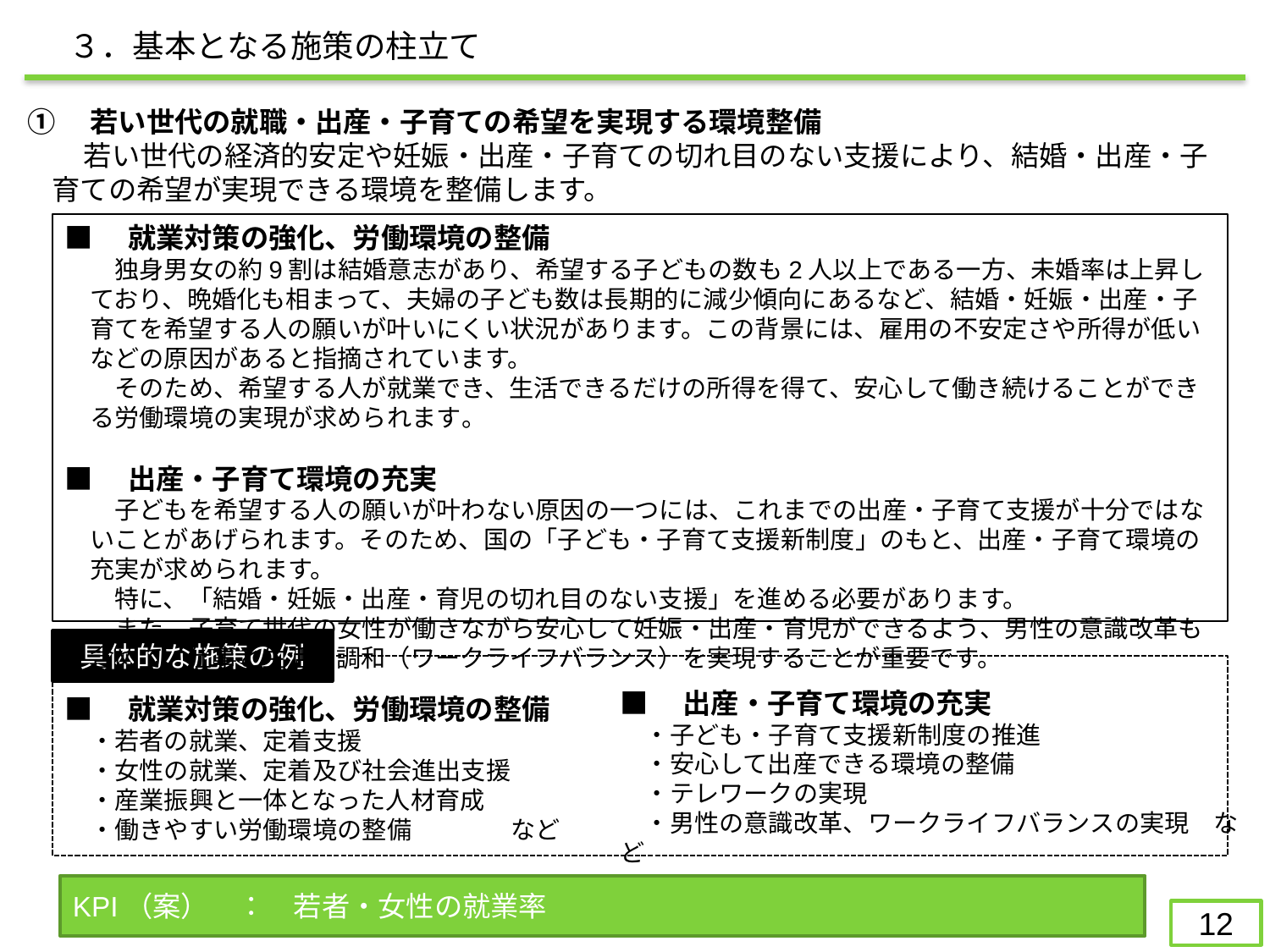

３．基本となる施策の柱立て
①　若い世代の就職・出産・子育ての希望を実現する環境整備
　　若い世代の経済的安定や妊娠・出産・子育ての切れ目のない支援により、結婚・出産・子育ての希望が実現できる環境を整備します。
■　就業対策の強化、労働環境の整備
　　独身男女の約9割は結婚意志があり、希望する子どもの数も2人以上である一方、未婚率は上昇しており、晩婚化も相まって、夫婦の子ども数は長期的に減少傾向にあるなど、結婚・妊娠・出産・子育てを希望する人の願いが叶いにくい状況があります。この背景には、雇用の不安定さや所得が低いなどの原因があると指摘されています。
　　そのため、希望する人が就業でき、生活できるだけの所得を得て、安心して働き続けることができる労働環境の実現が求められます。

■　出産・子育て環境の充実
　　子どもを希望する人の願いが叶わない原因の一つには、これまでの出産・子育て支援が十分ではないことがあげられます。そのため、国の「子ども・子育て支援新制度」のもと、出産・子育て環境の充実が求められます。
　　特に、「結婚・妊娠・出産・育児の切れ目のない支援」を進める必要があります。
　　また、子育て世代の女性が働きながら安心して妊娠・出産・育児ができるよう、男性の意識改革も含めて、仕事と生活の調和（ワークライフバランス）を実現することが重要です。

具体的な施策の例

■　就業対策の強化、労働環境の整備
　・若者の就業、定着支援
　・女性の就業、定着及び社会進出支援
　・産業振興と一体となった人材育成
　・働きやすい労働環境の整備　　　　など

■　出産・子育て環境の充実
　・子ども・子育て支援新制度の推進
　・安心して出産できる環境の整備
　・テレワークの実現
　・男性の意識改革、ワークライフバランスの実現　など
KPI（案）　：　若者・女性の就業率
12